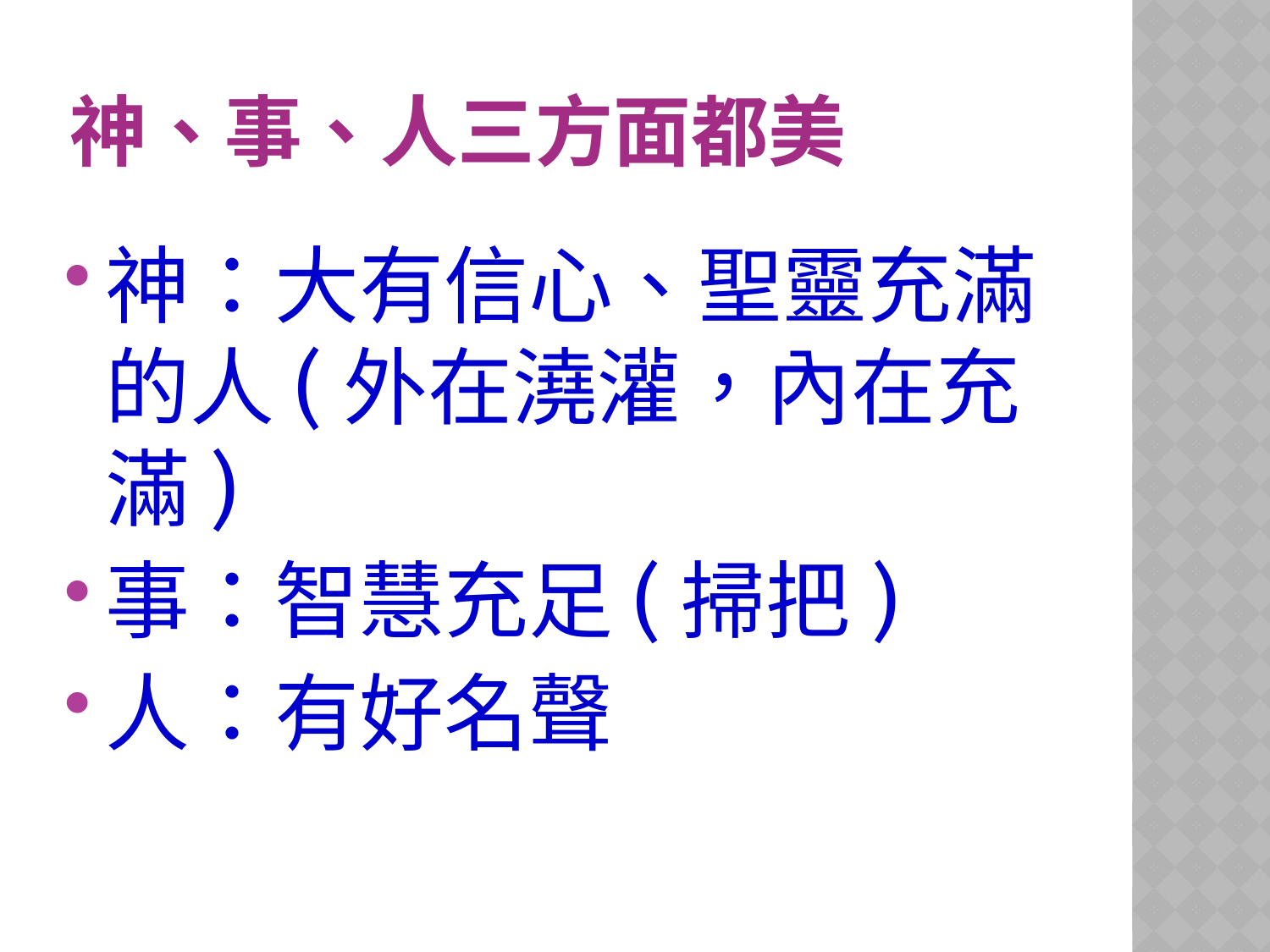

# 神、事、人三方面都美
神：大有信心、聖靈充滿的人(外在澆灌，內在充滿)
事：智慧充足(掃把)
人：有好名聲